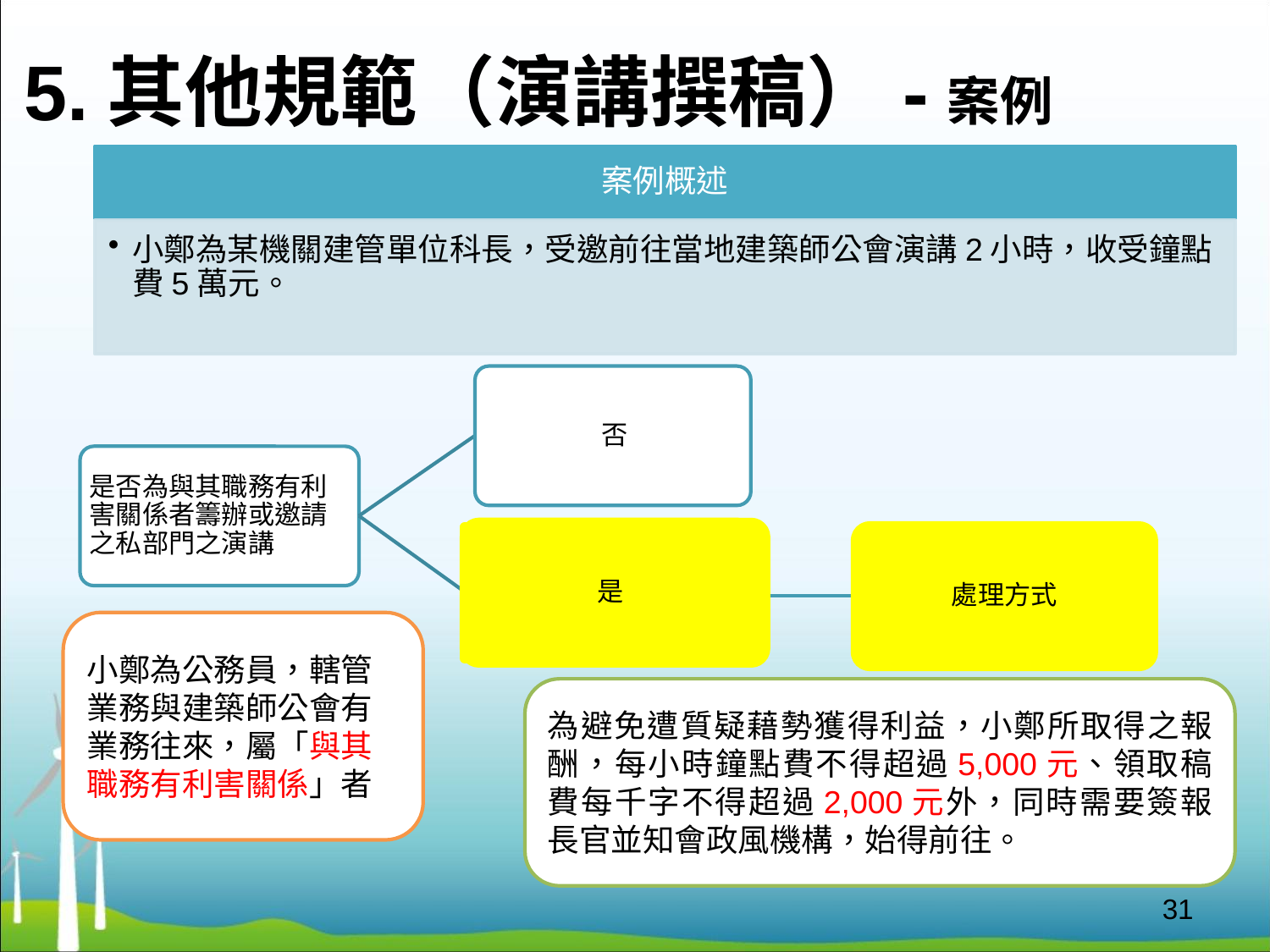

5.其他規範（演講撰稿）-案例
案例概述
小鄭為某機關建管單位科長，受邀前往當地建築師公會演講2小時，收受鐘點費5萬元。
是否為與其職務有利害關係者籌辦或邀請之私部門之演講

否

是

處理方式

是

處理方式
小鄭為公務員，轄管業務與建築師公會有業務往來，屬「與其職務有利害關係」者
為避免遭質疑藉勢獲得利益，小鄭所取得之報酬，每小時鐘點費不得超過5,000元、領取稿費每千字不得超過2,000元外，同時需要簽報長官並知會政風機構，始得前往。
31